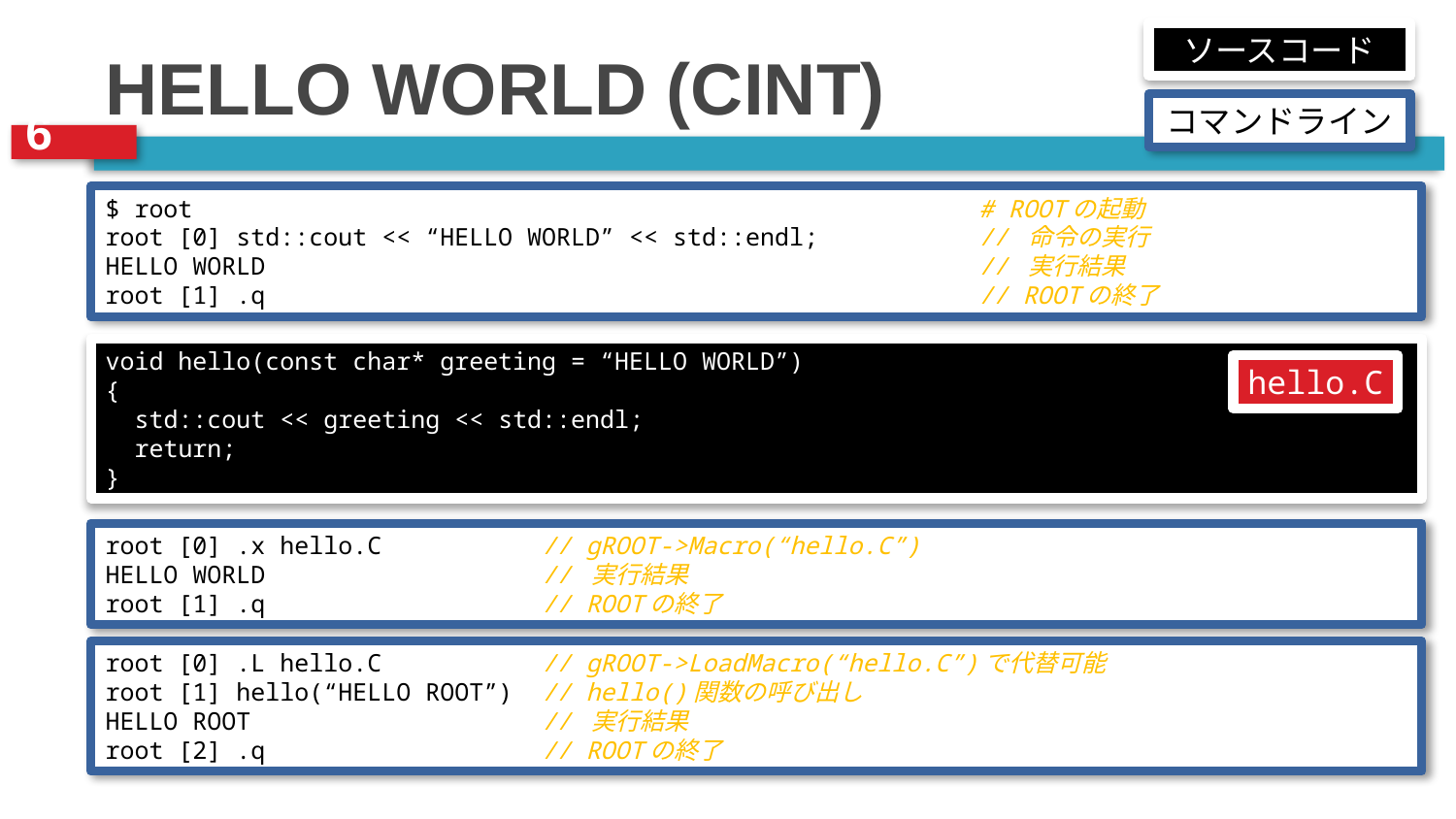

Geant4 Tutorial @ Japan 2007 - Histograming and Analysis using ROOT
# HELLO WORLD (CINT)
ソースコード
コマンドライン
$ root						# ROOTの起動
root [0] std::cout << “HELLO WORLD” << std::endl;		// 命令の実行
HELLO WORLD					// 実行結果
root [1] .q					// ROOTの終了
void hello(const char* greeting = “HELLO WORLD”)
{
  std::cout << greeting << std::endl;
  return;
}
hello.C
root [0] .x hello.C		// gROOT->Macro(“hello.C”)
HELLO WORLD		// 実行結果
root [1] .q		// ROOTの終了
root [0] .L hello.C		// gROOT->LoadMacro(“hello.C”)で代替可能
root [1] hello(“HELLO ROOT”)	// hello()関数の呼び出し
HELLO ROOT		// 実行結果
root [2] .q		// ROOTの終了
平成19年10月18日(木)